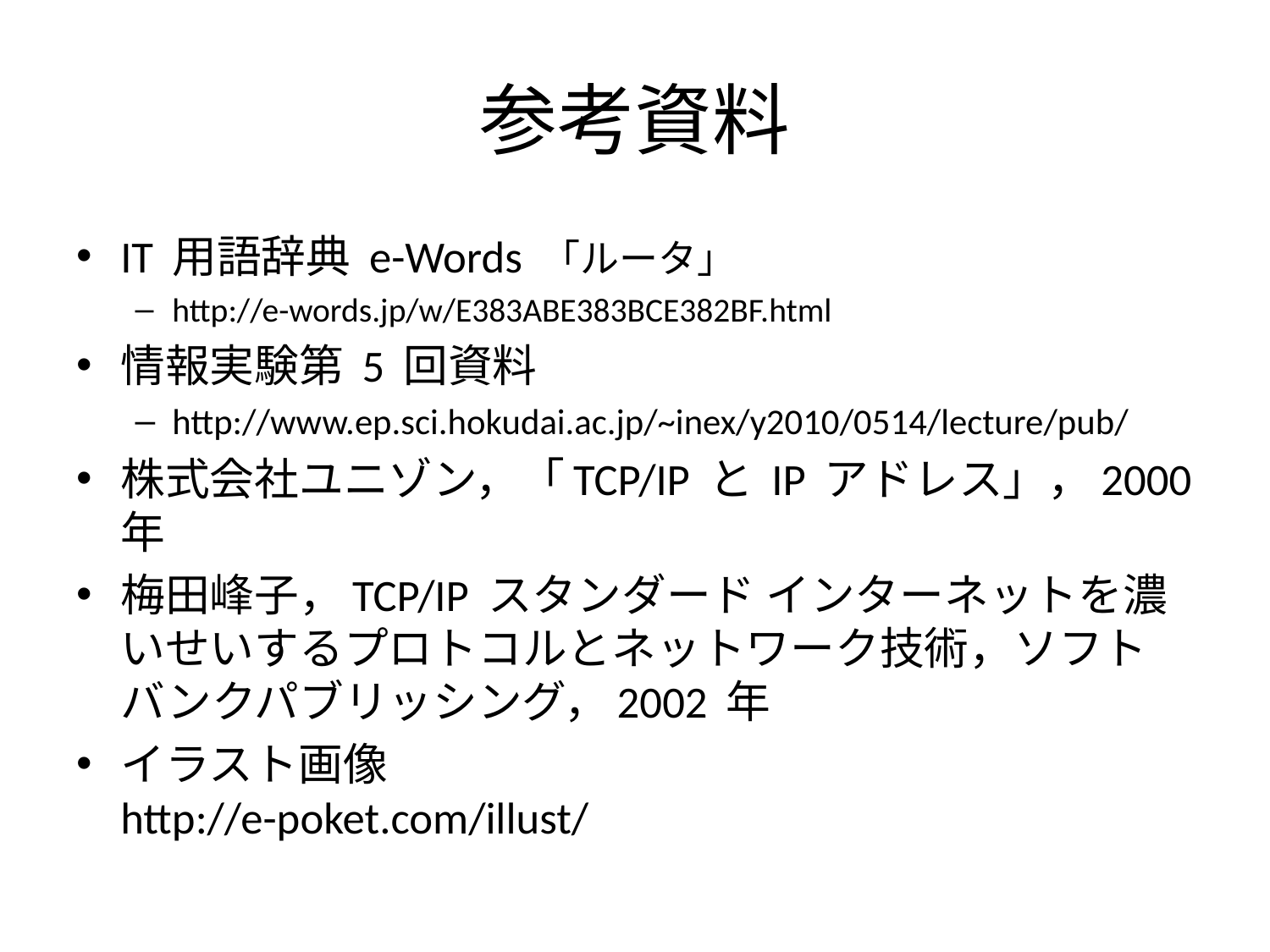

# 参考資料
IT 用語辞典 e-Words 「ルータ」
http://e-words.jp/w/E383ABE383BCE382BF.html
情報実験第 5 回資料
http://www.ep.sci.hokudai.ac.jp/~inex/y2010/0514/lecture/pub/
株式会社ユニゾン，「TCP/IP と IP アドレス」，2000年
梅田峰子，TCP/IP スタンダード インターネットを濃いせいするプロトコルとネットワーク技術，ソフトバンクパブリッシング，2002 年
イラスト画像
http://e-poket.com/illust/